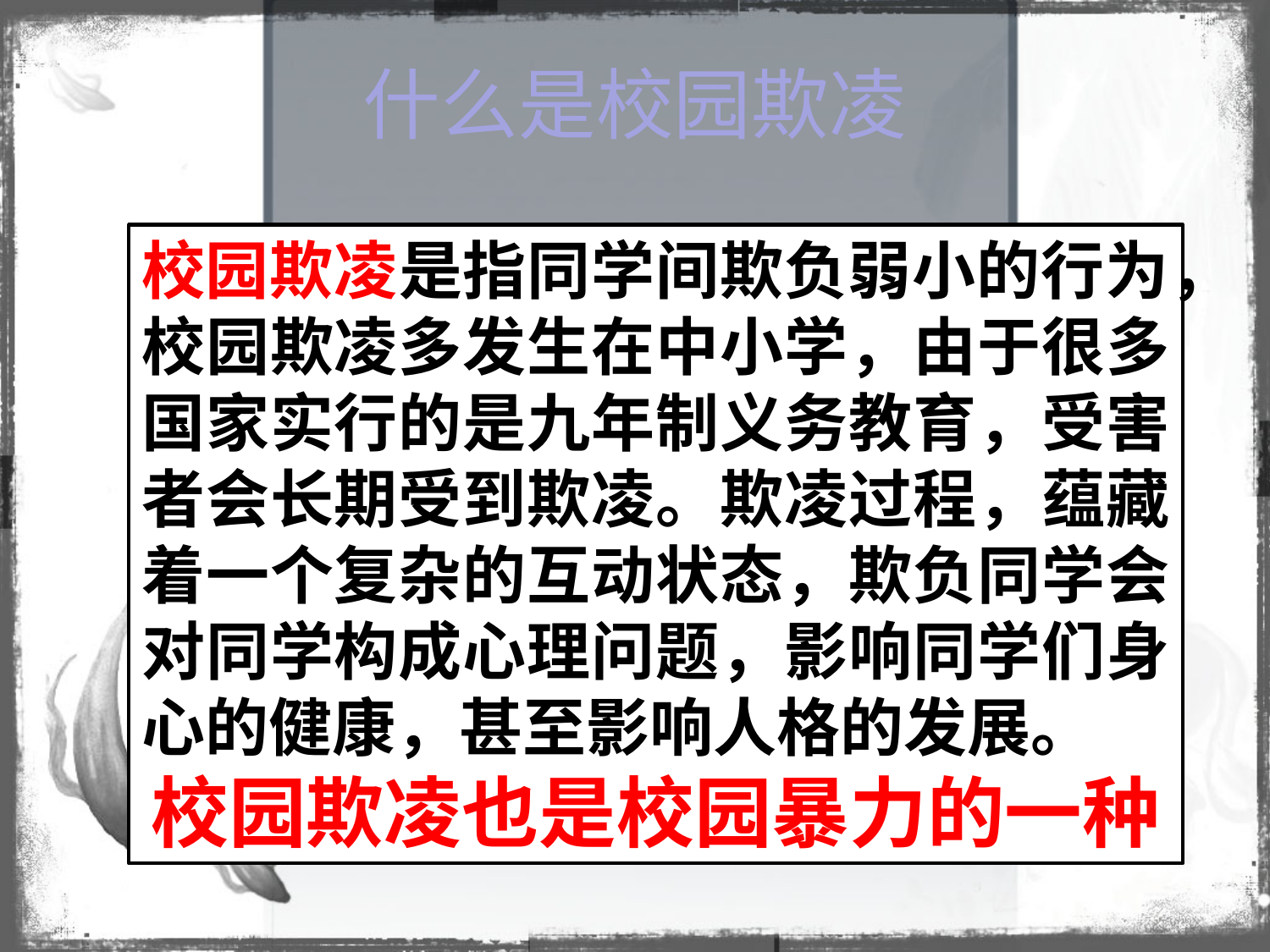

# 什么是校园欺凌

校园欺凌是指同学间欺负弱小的行为，校园欺凌多发生在中小学，由于很多国家实行的是九年制义务教育，受害者会长期受到欺凌。欺凌过程，蕴藏着一个复杂的互动状态，欺负同学会对同学构成心理问题，影响同学们身心的健康，甚至影响人格的发展。
校园欺凌也是校园暴力的一种

2